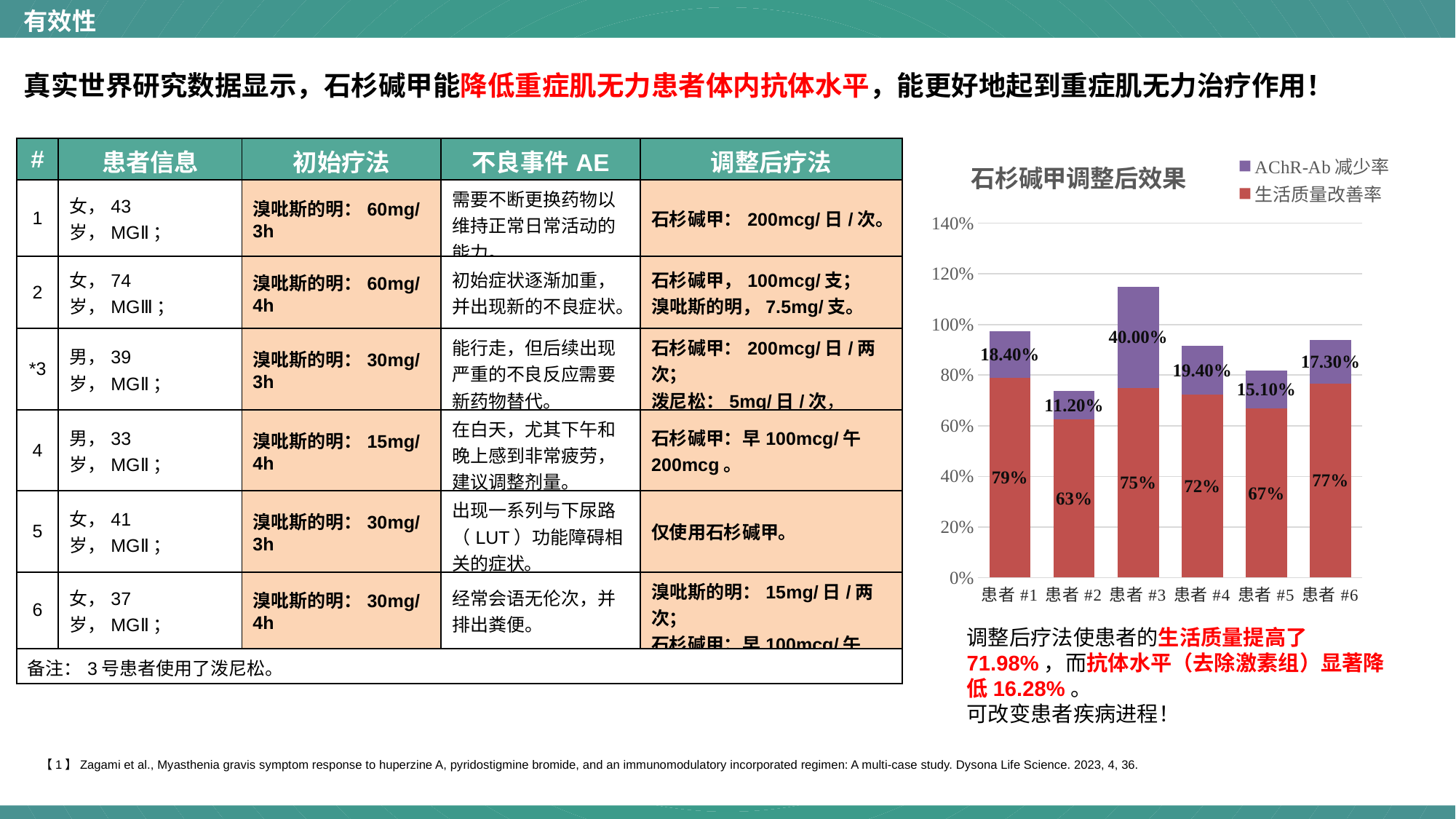

有效性

真实世界研究数据显示，石杉碱甲能降低重症肌无力患者体内抗体水平，能更好地起到重症肌无力治疗作用！
| # | 患者信息 | 初始疗法 | 不良事件AE | 调整后疗法 |
| --- | --- | --- | --- | --- |
| 1 | 女，43岁，MGⅡ； | 溴吡斯的明：60mg/3h | 需要不断更换药物以维持正常日常活动的能力。 | 石杉碱甲：200mcg/日/次。 |
| 2 | 女，74岁，MGⅢ； | 溴吡斯的明：60mg/4h | 初始症状逐渐加重，并出现新的不良症状。 | 石杉碱甲，100mcg/支； 溴吡斯的明，7.5mg/支。 |
| \*3 | 男，39岁，MGⅡ； | 溴吡斯的明：30mg/3h | 能行走，但后续出现严重的不良反应需要新药物替代。 | 石杉碱甲：200mcg/日/两次； 泼尼松：5mg/日/次， |
| 4 | 男，33岁，MGⅡ； | 溴吡斯的明：15mg/4h | 在白天，尤其下午和晚上感到非常疲劳，建议调整剂量。 | 石杉碱甲：早100mcg/午200mcg。 |
| 5 | 女，41岁，MGⅡ； | 溴吡斯的明：30mg/3h | 出现一系列与下尿路（LUT）功能障碍相关的症状。 | 仅使用石杉碱甲。 |
| 6 | 女，37岁，MGⅡ； | 溴吡斯的明：30mg/4h | 经常会语无伦次，并排出粪便。 | 溴吡斯的明：15mg/日/两次； 石杉碱甲：早100mcg/午200mcg。 |
| 备注：3号患者使用了泼尼松。 |  |  |  |  |

### Chart: 石杉碱甲调整后效果

| Category | 生活质量改善率 | AChR-Ab减少率 |
|---|---|---|
| 患者#1 | 0.79 | 0.184 |
| 患者#2 | 0.625 | 0.112 |
| 患者#3 | 0.75 | 0.4 |
| 患者#4 | 0.722 | 0.194 |
| 患者#5 | 0.667 | 0.151 |
| 患者#6 | 0.765 | 0.173 |
调整后疗法使患者的生活质量提高了71.98%，而抗体水平（去除激素组）显著降低16.28%。
可改变患者疾病进程！
【1】Zagami et al., Myasthenia gravis symptom response to huperzine A, pyridostigmine bromide, and an immunomodulatory incorporated regimen: A multi-case study. Dysona Life Science. 2023, 4, 36.